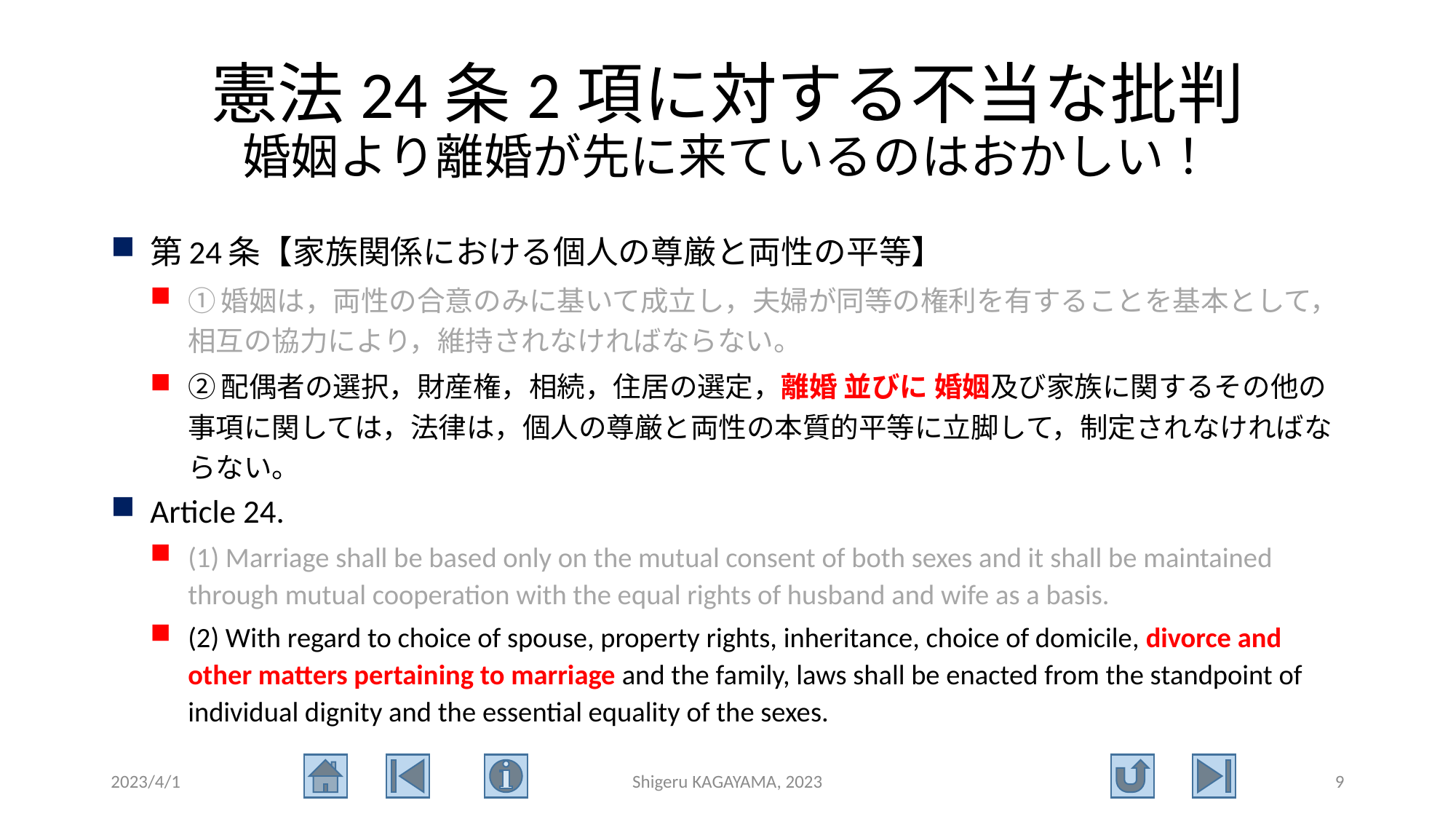

# 憲法24条2項に対する不当な批判 婚姻より離婚が先に来ているのはおかしい！
第24条【家族関係における個人の尊厳と両性の平等】
①婚姻は，両性の合意のみに基いて成立し，夫婦が同等の権利を有することを基本として，相互の協力により，維持されなければならない。
②配偶者の選択，財産権，相続，住居の選定，離婚 並びに 婚姻及び家族に関するその他の事項に関しては，法律は，個人の尊厳と両性の本質的平等に立脚して，制定されなければならない。
Article 24.
(1) Marriage shall be based only on the mutual consent of both sexes and it shall be maintained through mutual cooperation with the equal rights of husband and wife as a basis.
(2) With regard to choice of spouse, property rights, inheritance, choice of domicile, divorce and other matters pertaining to marriage and the family, laws shall be enacted from the standpoint of individual dignity and the essential equality of the sexes.
2023/4/1
Shigeru KAGAYAMA, 2023
9